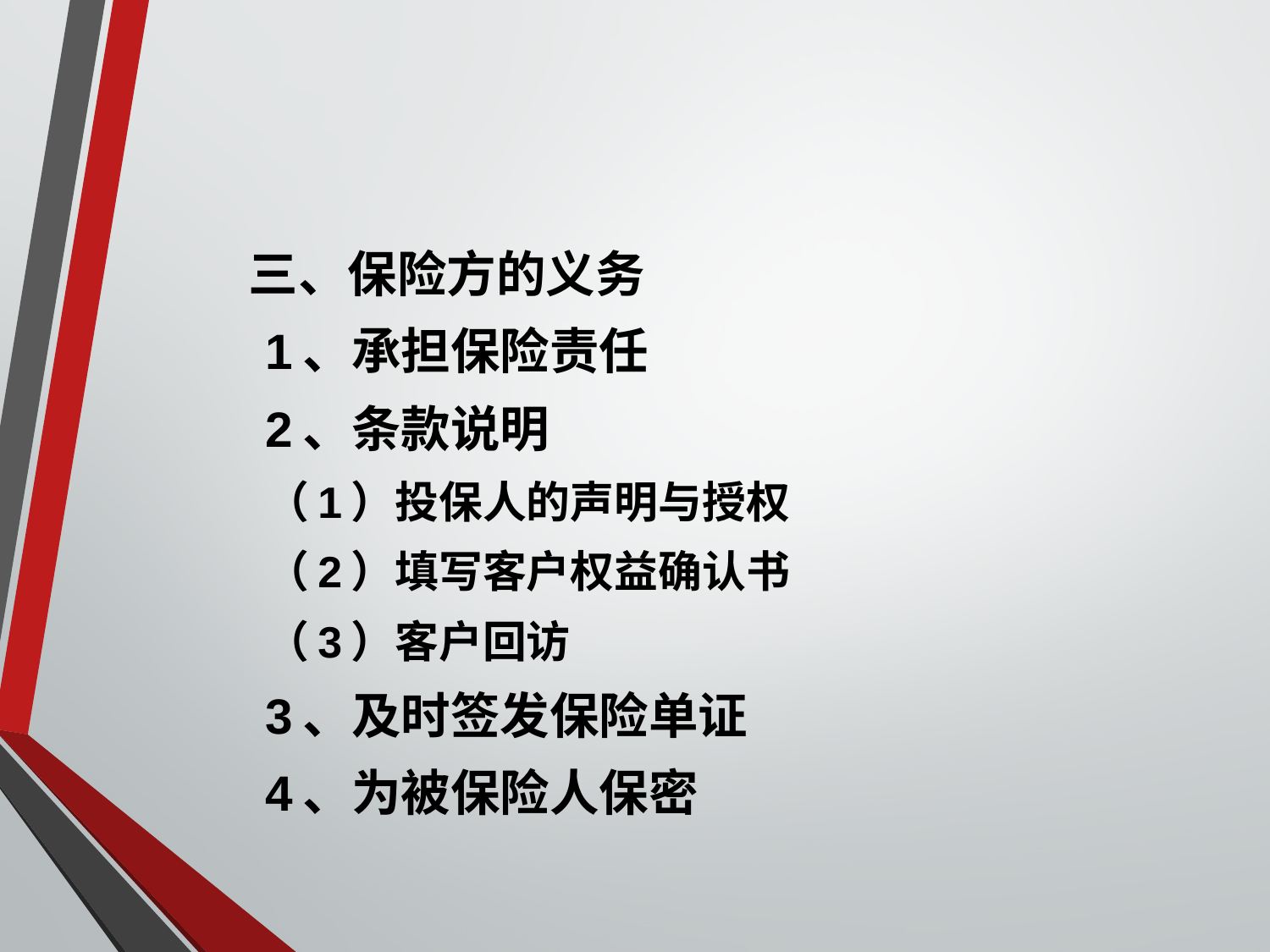

三、保险方的义务
1、承担保险责任
2、条款说明
（1）投保人的声明与授权
（2）填写客户权益确认书
（3）客户回访
3、及时签发保险单证
4、为被保险人保密